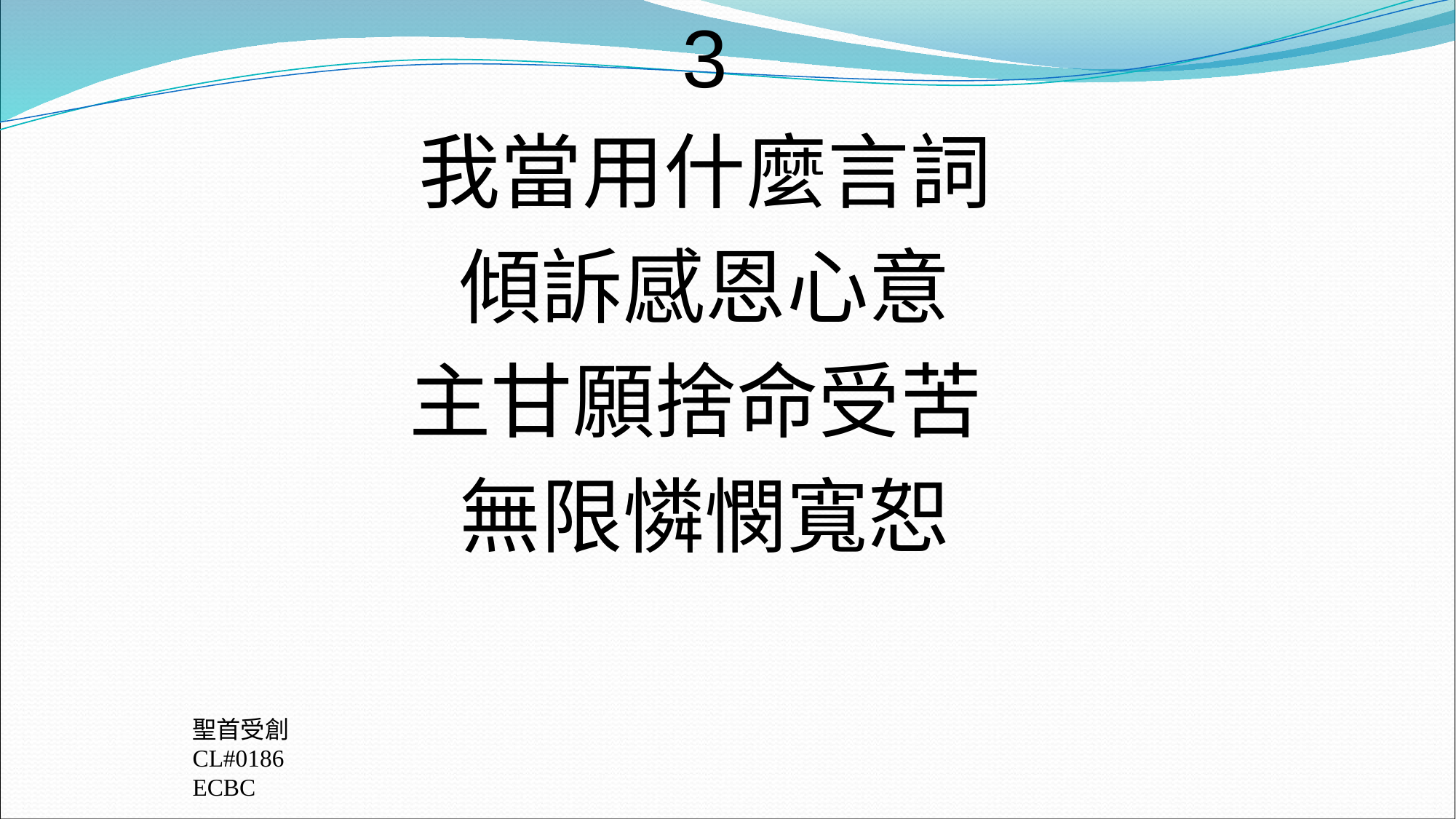

3
我當用什麼言詞
傾訴感恩心意
主甘願捨命受苦
無限憐憫寬恕
聖首受創
CL#0186
ECBC